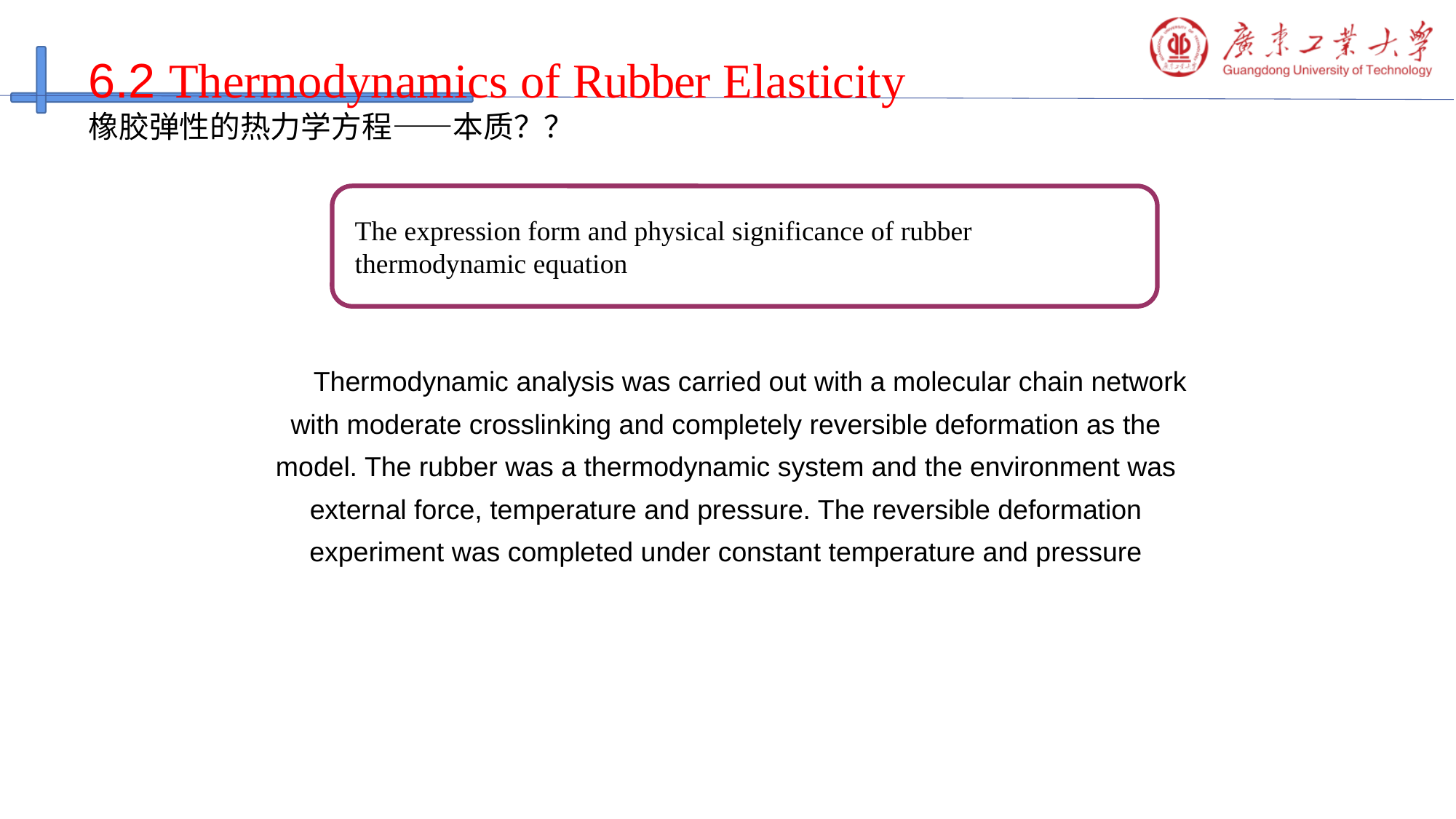

6.2 Thermodynamics of Rubber Elasticity
橡胶弹性的热力学方程——本质？？

The expression form and physical significance of rubber thermodynamic equation
       Thermodynamic analysis was carried out with a molecular chain network with moderate crosslinking and completely reversible deformation as the model. The rubber was a thermodynamic system and the environment was external force, temperature and pressure. The reversible deformation experiment was completed under constant temperature and pressure